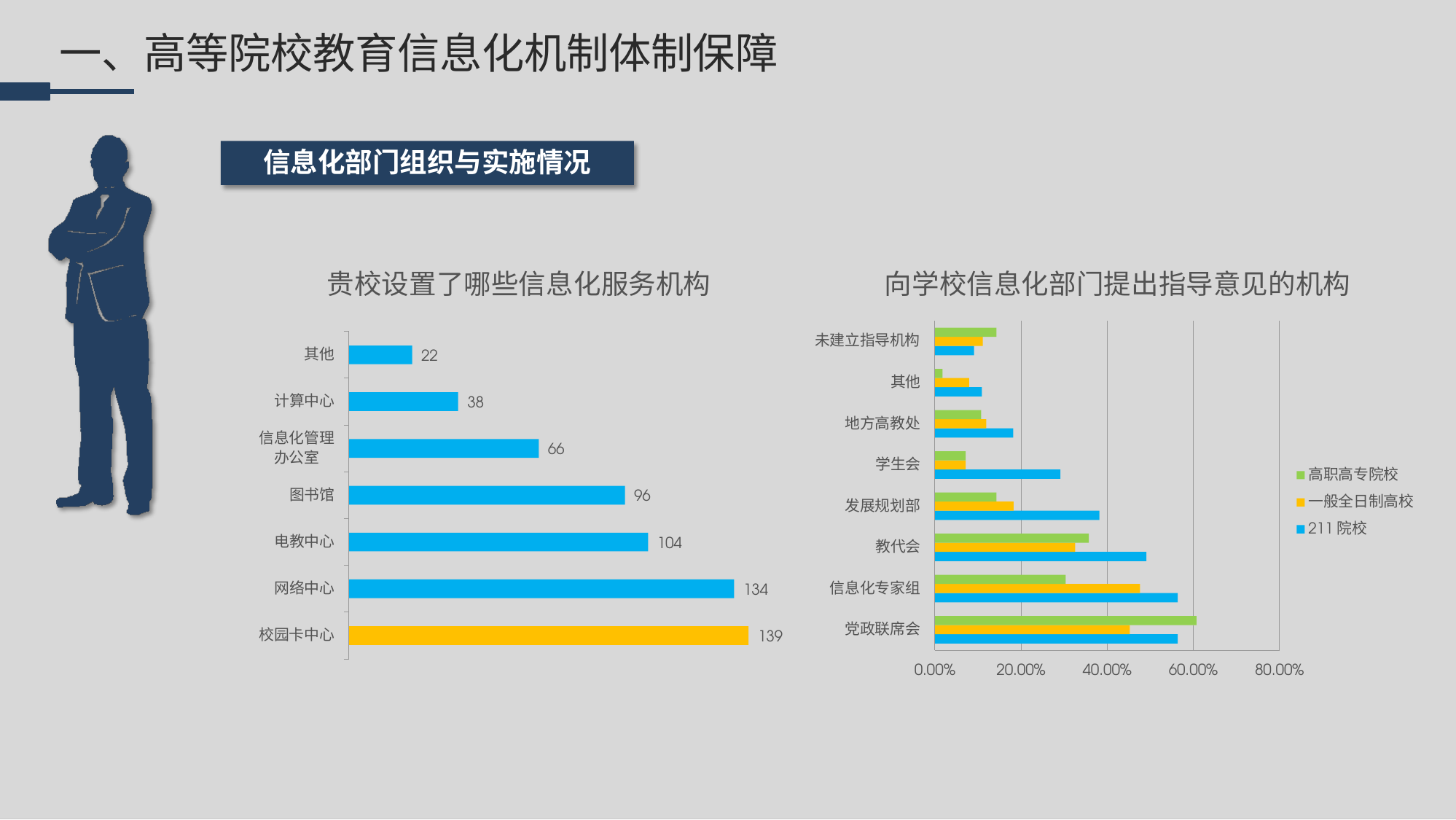

# 一、高等院校教育信息化机制体制保障

信息化部门组织与实施情况
贵校设置了哪些信息化服务机构
向学校信息化部门提出指导意见的机构

未建立指导机构

其他

22

其他

计算中心

38

地方高教处

信息化管理 办公室

66

学生会
高职高专院校 一般全日制高校 211院校

图书馆

96

发展规划部

电教中心

104

教代会

信息化专家组
网络中心

134

党政联席会

校园卡中心

139

0.00%
20.00%
40.00%
60.00%
80.00%